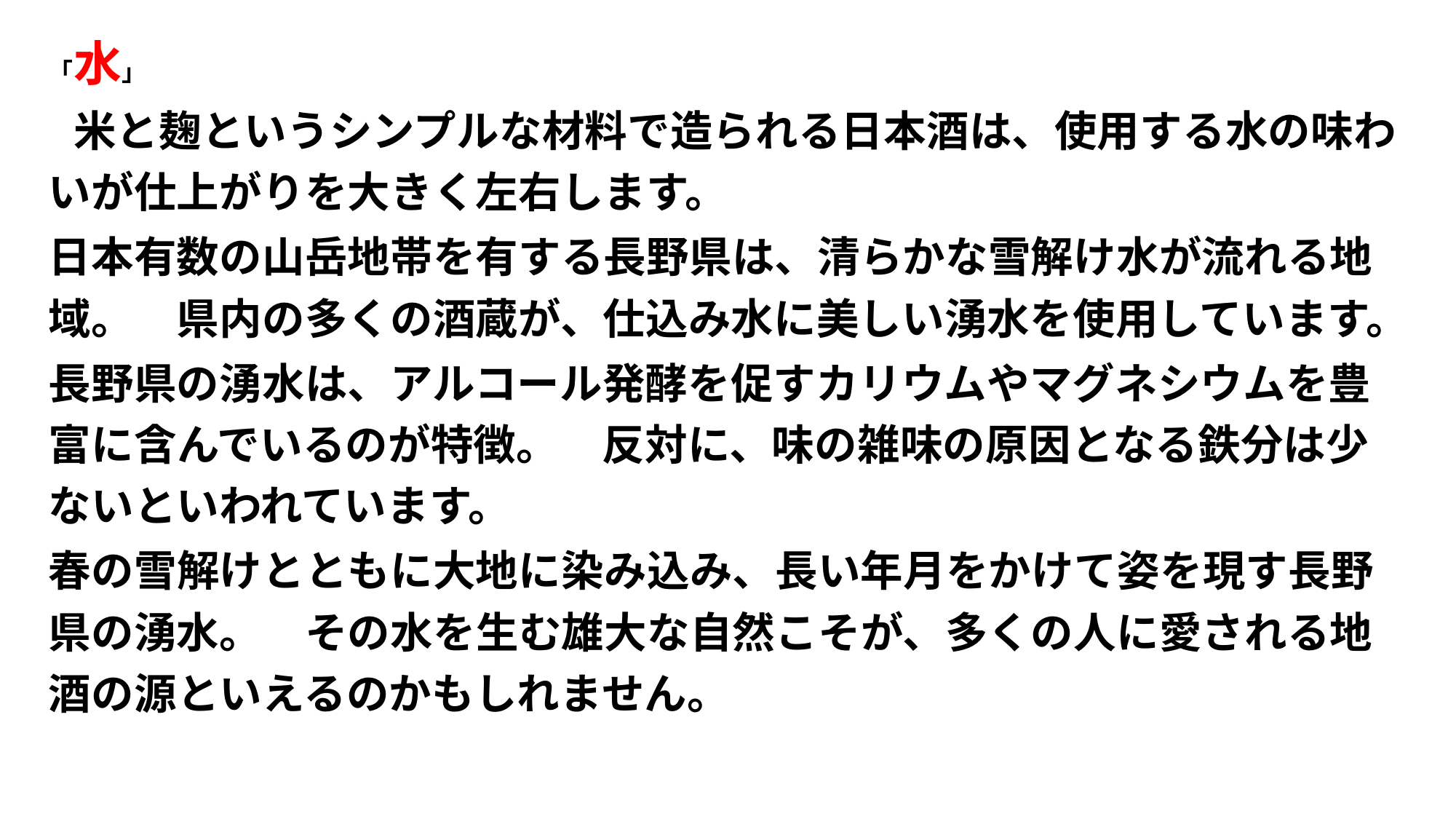

「水」
　米と麹というシンプルな材料で造られる日本酒は、使用する水の味わいが仕上がりを大きく左右します。
日本有数の山岳地帯を有する長野県は、清らかな雪解け水が流れる地域。　県内の多くの酒蔵が、仕込み水に美しい湧水を使用しています。
長野県の湧水は、アルコール発酵を促すカリウムやマグネシウムを豊富に含んでいるのが特徴。　反対に、味の雑味の原因となる鉄分は少ないといわれています。
春の雪解けとともに大地に染み込み、長い年月をかけて姿を現す長野県の湧水。　その水を生む雄大な自然こそが、多くの人に愛される地酒の源といえるのかもしれません。